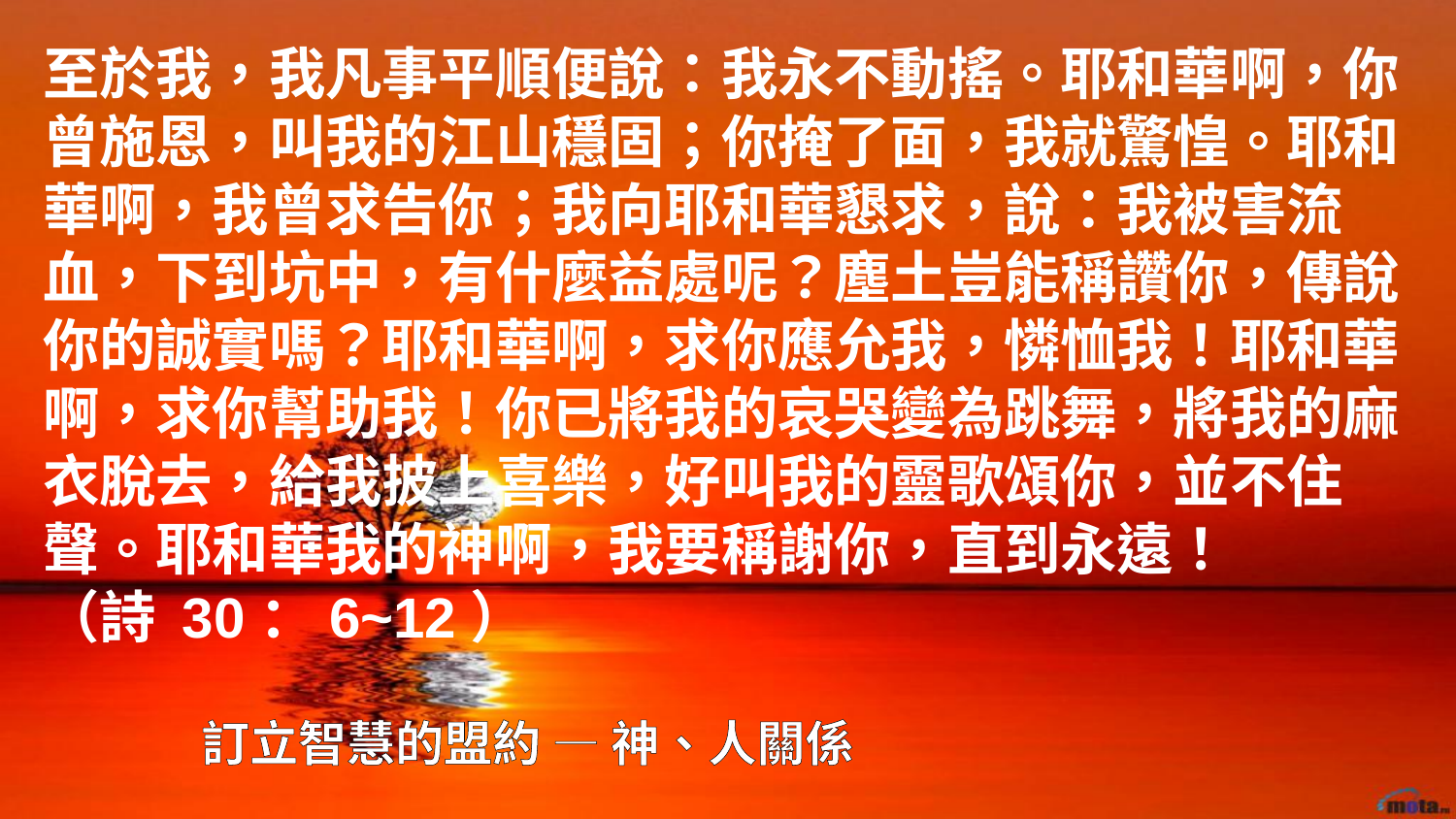

至於我，我凡事平順便說：我永不動搖。耶和華啊，你曾施恩，叫我的江山穩固；你掩了面，我就驚惶。耶和華啊，我曾求告你；我向耶和華懇求，說：我被害流血，下到坑中，有什麼益處呢？塵土豈能稱讚你，傳說你的誠實嗎？耶和華啊，求你應允我，憐恤我！耶和華啊，求你幫助我！你已將我的哀哭變為跳舞，將我的麻衣脫去，給我披上喜樂，好叫我的靈歌頌你，並不住聲。耶和華我的神啊，我要稱謝你，直到永遠！
（詩 30：6~12）
# 訂立智慧的盟約 — 神、人關係